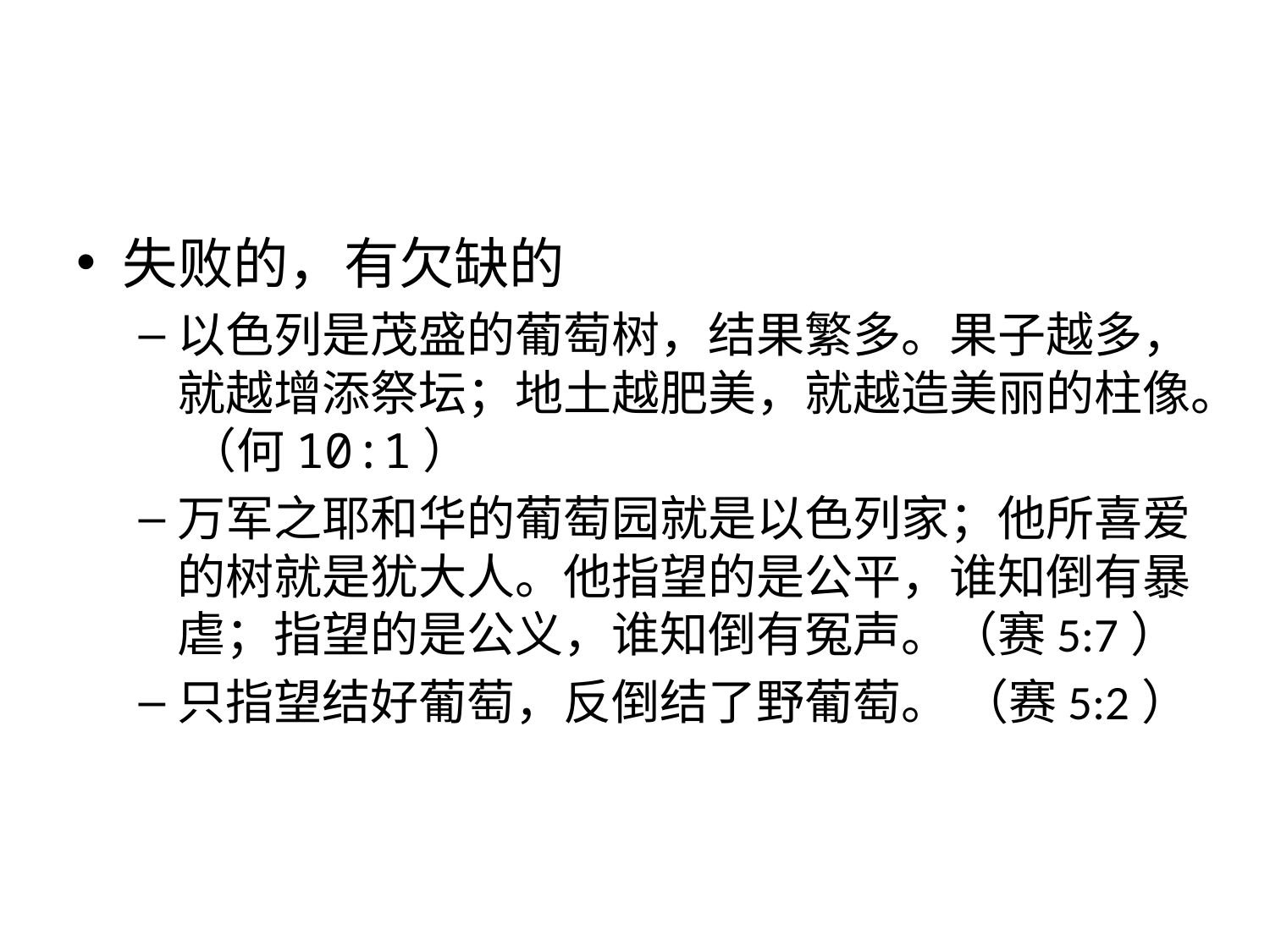

#
失败的，有欠缺的
以色列是茂盛的葡萄树，结果繁多。果子越多，就越增添祭坛；地土越肥美，就越造美丽的柱像。 （何10:1）
万军之耶和华的葡萄园就是以色列家；他所喜爱的树就是犹大人。他指望的是公平，谁知倒有暴虐；指望的是公义，谁知倒有冤声。（赛5:7）
只指望结好葡萄，反倒结了野葡萄。 （赛5:2）